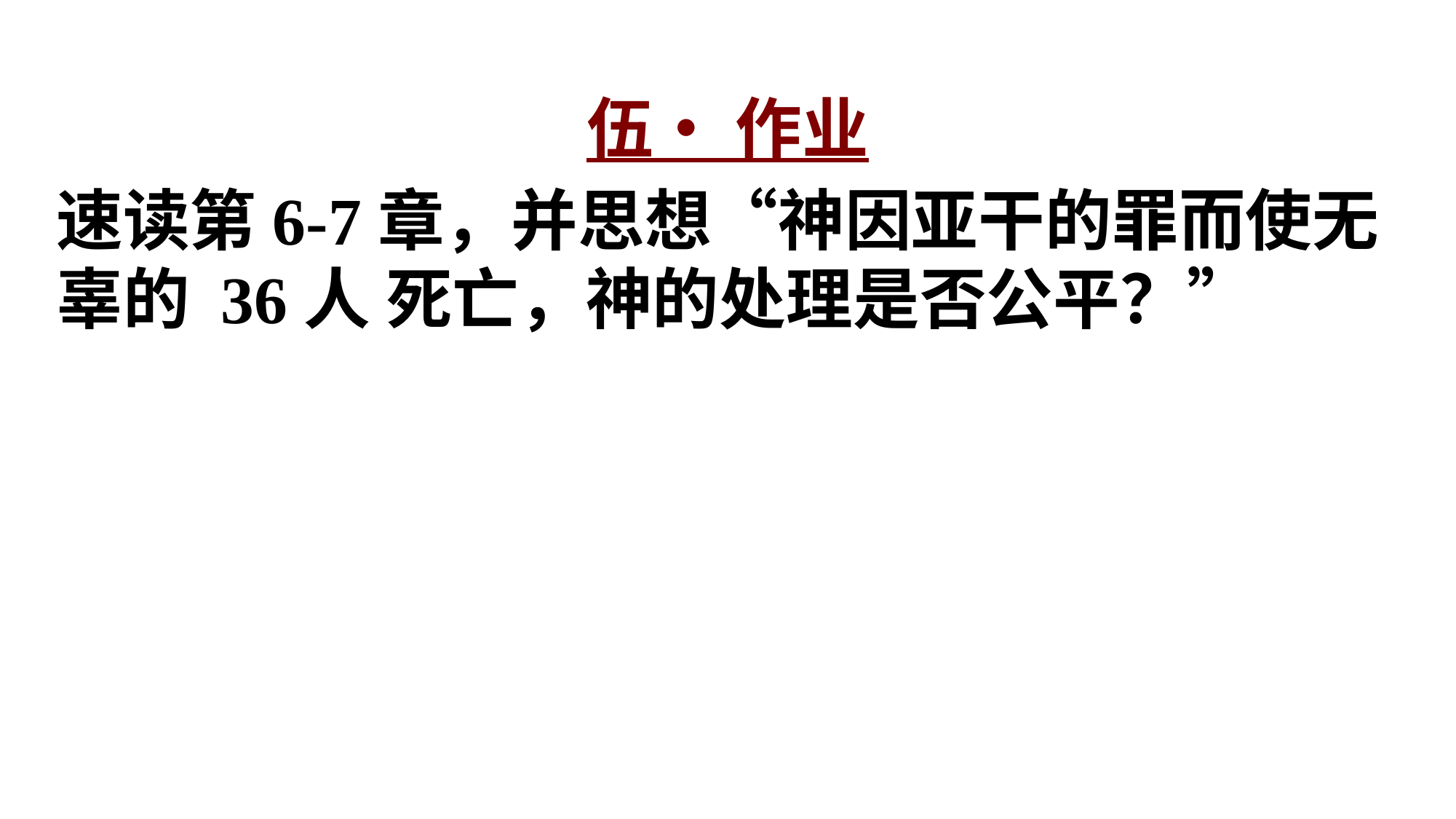

伍‧ 作业
速读第6-7章，并思想“神因亚干的罪而使无辜的 36人 死亡，神的处理是否公平？”